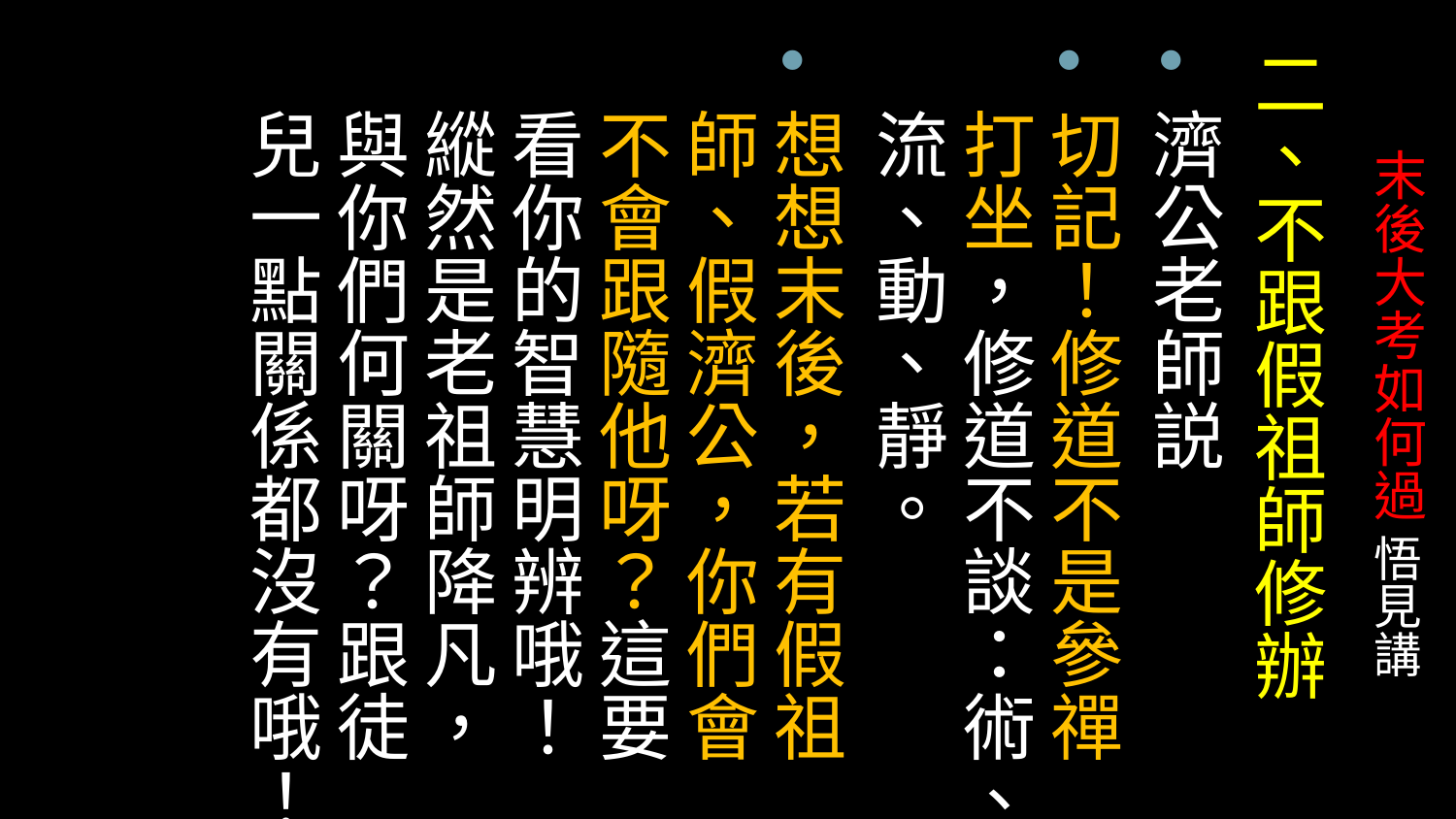

二、不跟假祖師修辦
濟公老師説
切記！修道不是參禪打坐，修道不談：術、流、動、靜。
想想末後，若有假祖師、假濟公，你們會不會跟隨他呀？這要看你的智慧明辨哦！縱然是老祖師降凡，與你們何關呀？跟徒兒一點關係都沒有哦！

# 末後大考如何過 悟見講